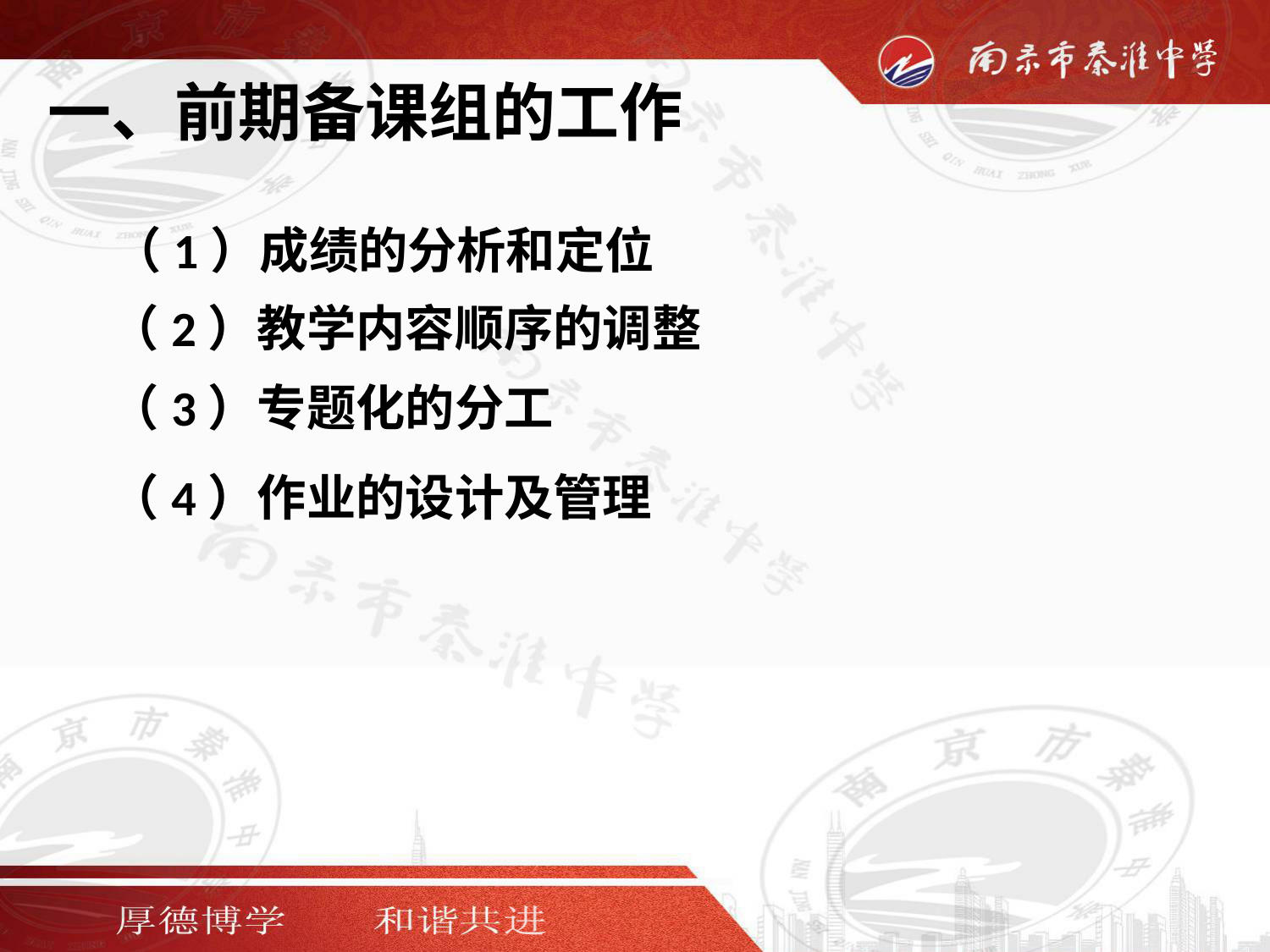

一、前期备课组的工作
（1）成绩的分析和定位
（2）教学内容顺序的调整
（3）专题化的分工
（4）作业的设计及管理